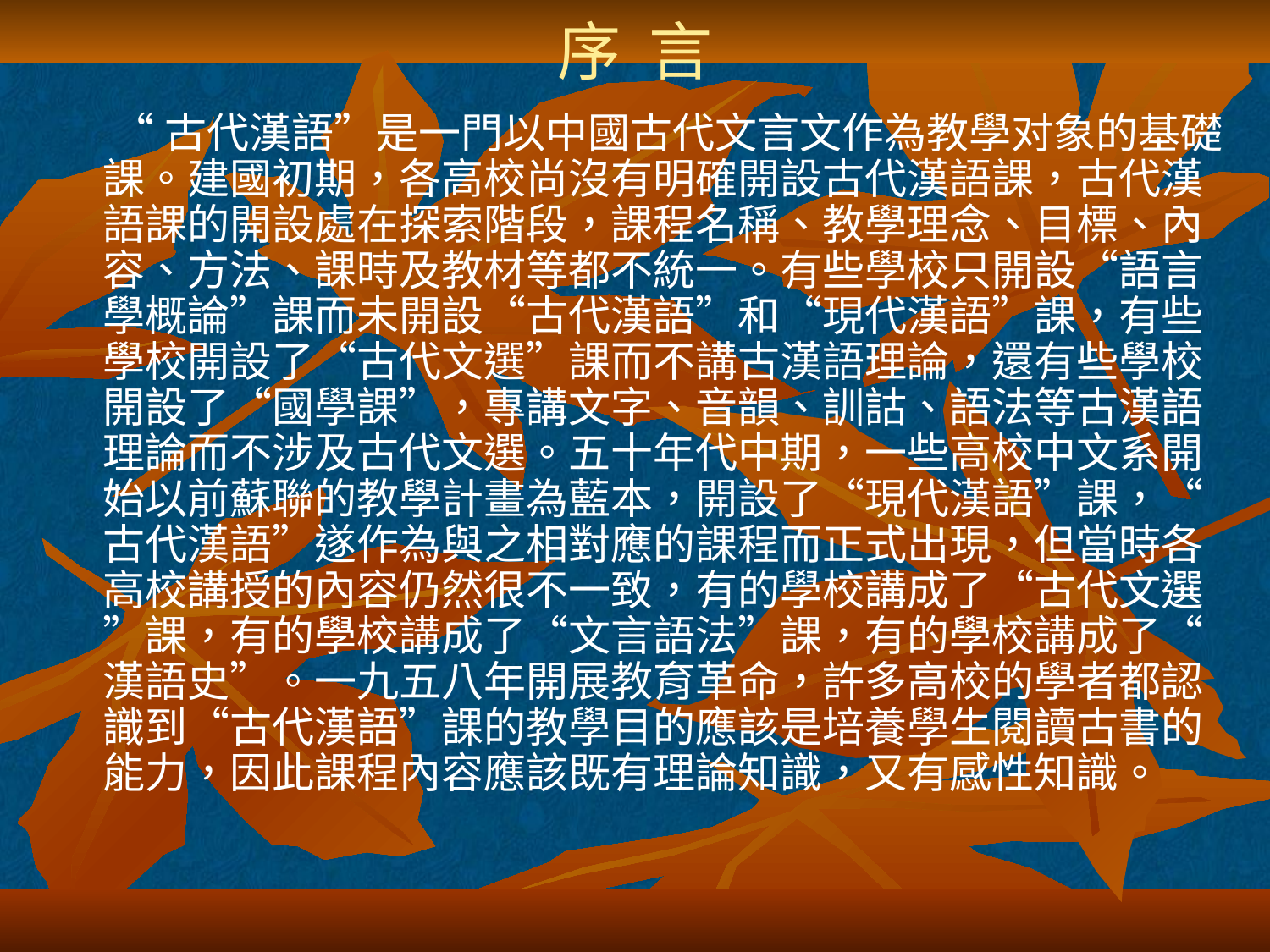

# 序  言
      “古代漢語”是一門以中國古代文言文作為教學对象的基礎課。建國初期，各高校尚沒有明確開設古代漢語課，古代漢語課的開設處在探索階段，課程名稱、教學理念、目標、內容、方法、課時及教材等都不統一。有些學校只開設“語言學概論”課而未開設“古代漢語”和“現代漢語”課，有些學校開設了“古代文選”課而不講古漢語理論，還有些學校開設了“國學課”，專講文字、音韻、訓詁、語法等古漢語理論而不涉及古代文選。五十年代中期，一些高校中文系開始以前蘇聯的教學計畫為藍本，開設了“現代漢語”課，“古代漢語”遂作為與之相對應的課程而正式出現，但當時各高校講授的內容仍然很不一致，有的學校講成了“古代文選”課，有的學校講成了“文言語法”課，有的學校講成了“漢語史”。一九五八年開展教育革命，許多高校的學者都認識到“古代漢語”課的教學目的應該是培養學生閱讀古書的能力，因此課程內容應該既有理論知識，又有感性知識。